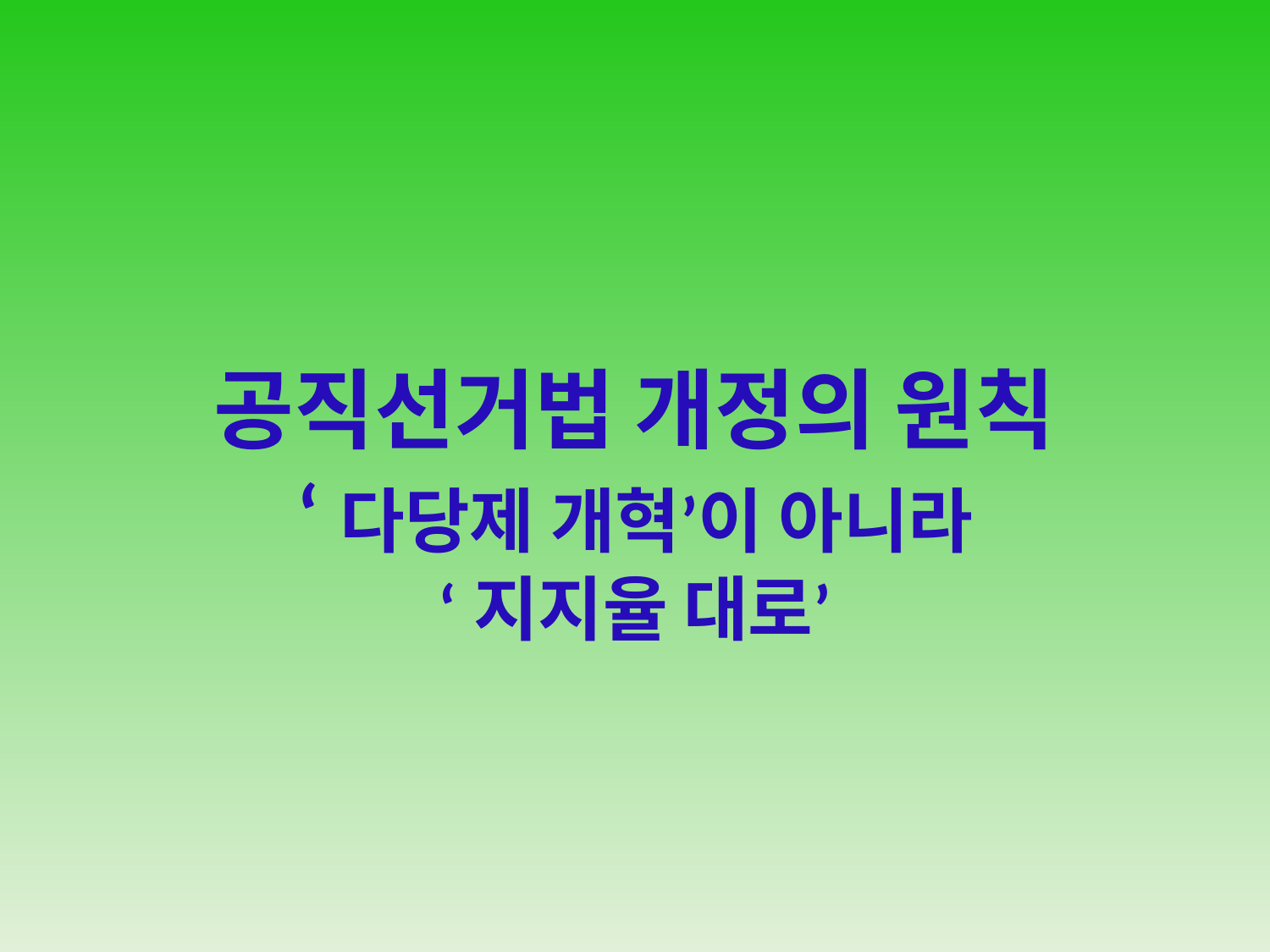

공직선거법 개정의 원칙
‘다당제 개혁’이 아니라
‘지지율 대로’